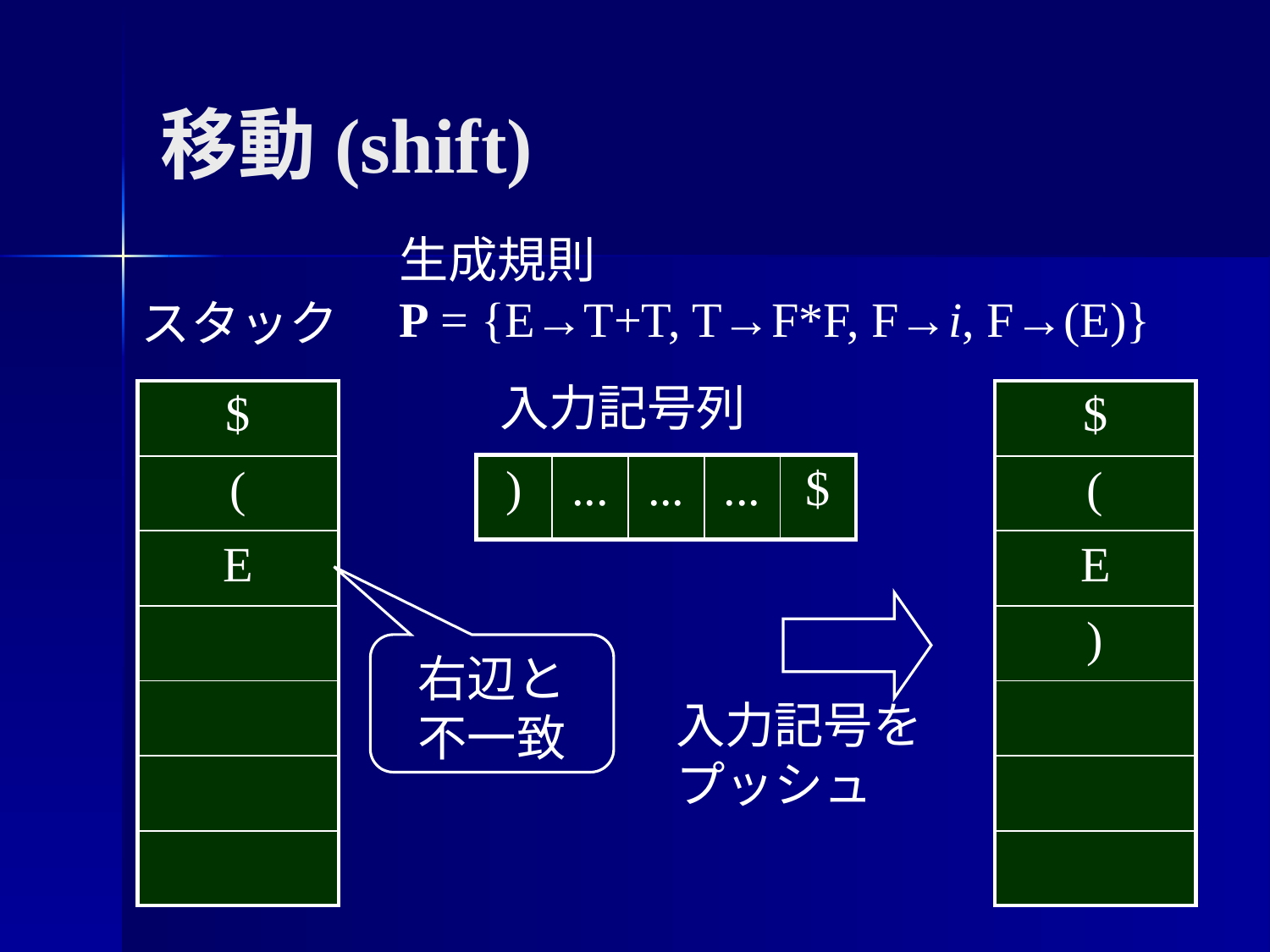

# 移動(shift)
生成規則
P = {E→T+T, T→F*F, F→i, F→(E)}
スタック
入力記号列
| $ |
| --- |
| ( |
| E |
|  |
|  |
|  |
|  |
| $ |
| --- |
| ( |
| E |
| ) |
|  |
|  |
|  |
| ) | ... | ... | ... | $ |
| --- | --- | --- | --- | --- |

入力記号を
プッシュ
右辺と
不一致